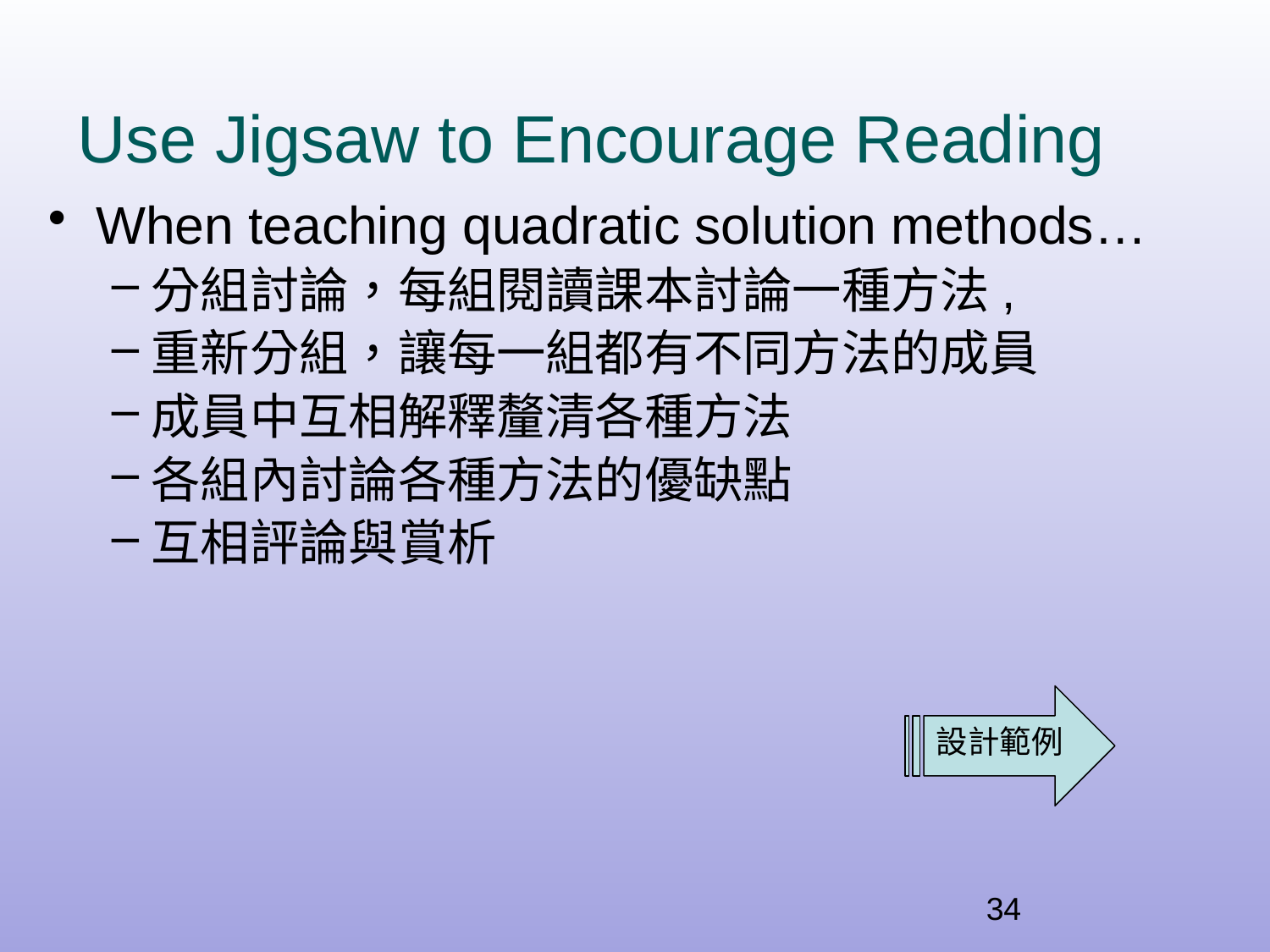

# Use Jigsaw to Encourage Reading
When teaching quadratic solution methods…
分組討論，每組閱讀課本討論一種方法,
重新分組，讓每一組都有不同方法的成員
成員中互相解釋釐清各種方法
各組內討論各種方法的優缺點
互相評論與賞析
設計範例
34